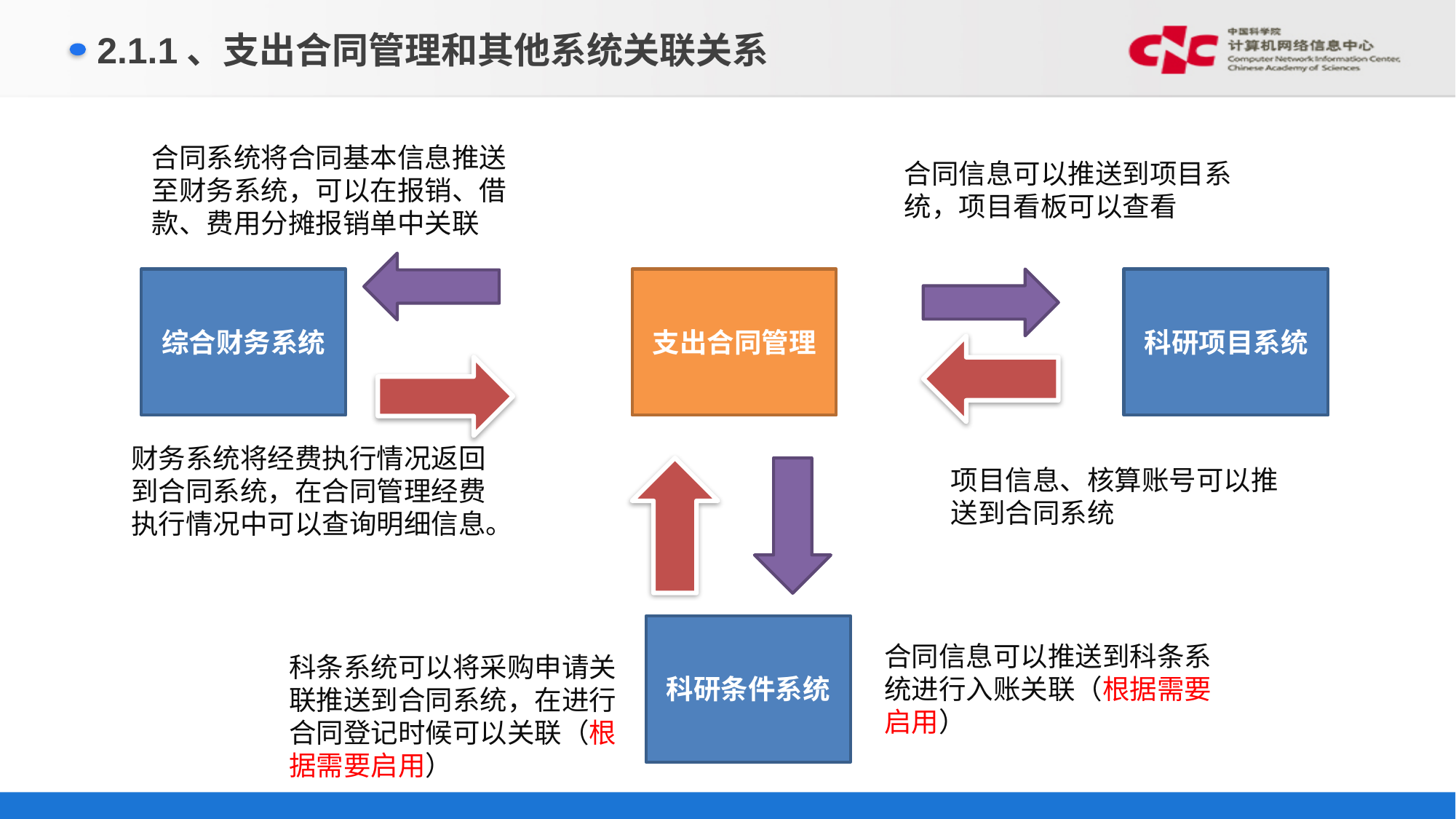

# 2.1.1、支出合同管理和其他系统关联关系
合同系统将合同基本信息推送至财务系统，可以在报销、借款、费用分摊报销单中关联
合同信息可以推送到项目系统，项目看板可以查看

综合财务系统
支出合同管理
科研项目系统

财务系统将经费执行情况返回到合同系统，在合同管理经费执行情况中可以查询明细信息。

项目信息、核算账号可以推送到合同系统

合同信息可以推送到科条系统进行入账关联（根据需要启用）
科条系统可以将采购申请关联推送到合同系统，在进行合同登记时候可以关联（根据需要启用）

科研条件系统